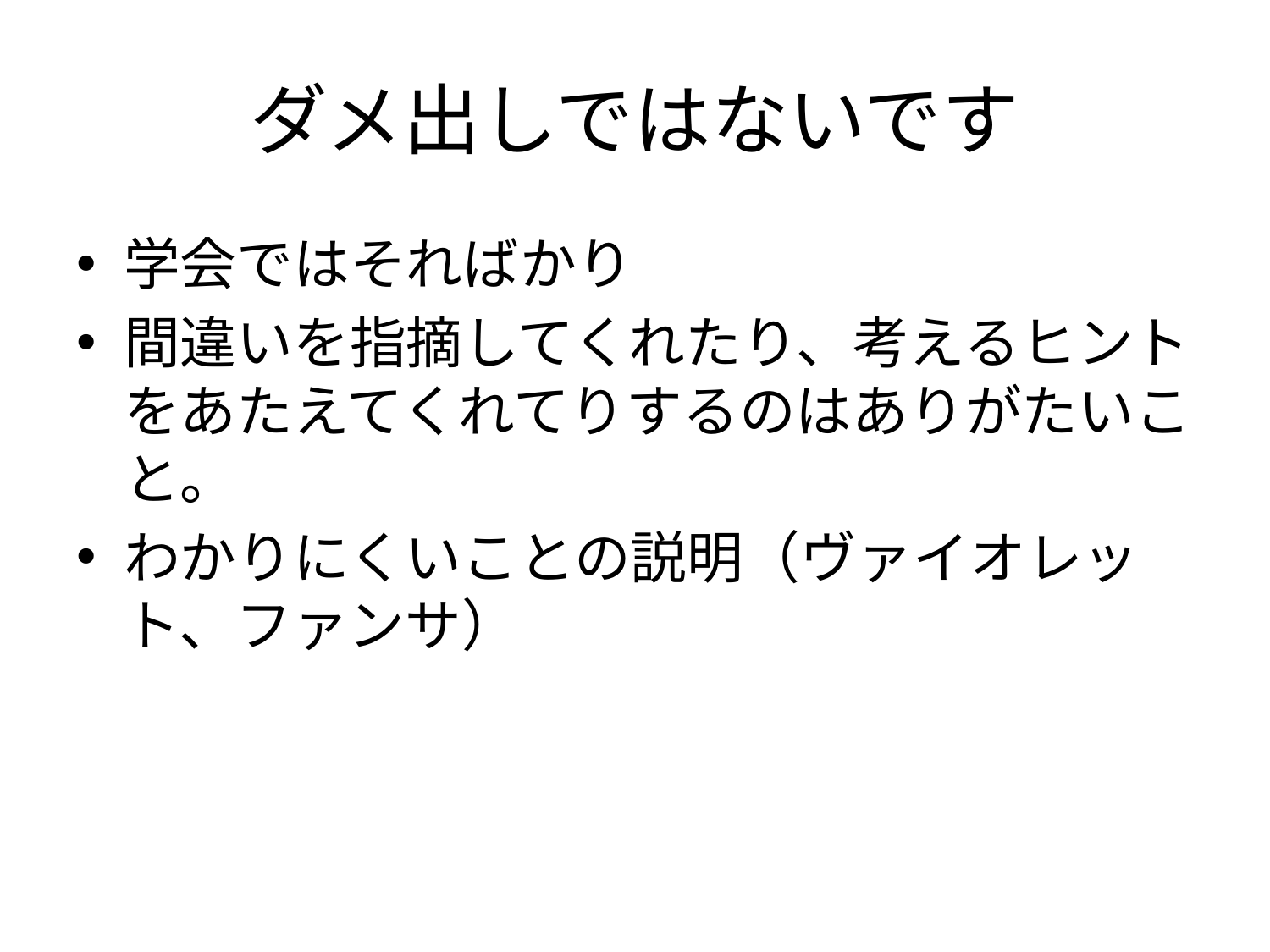

# ダメ出しではないです
学会ではそればかり
間違いを指摘してくれたり、考えるヒントをあたえてくれてりするのはありがたいこと。
わかりにくいことの説明（ヴァイオレット、ファンサ）